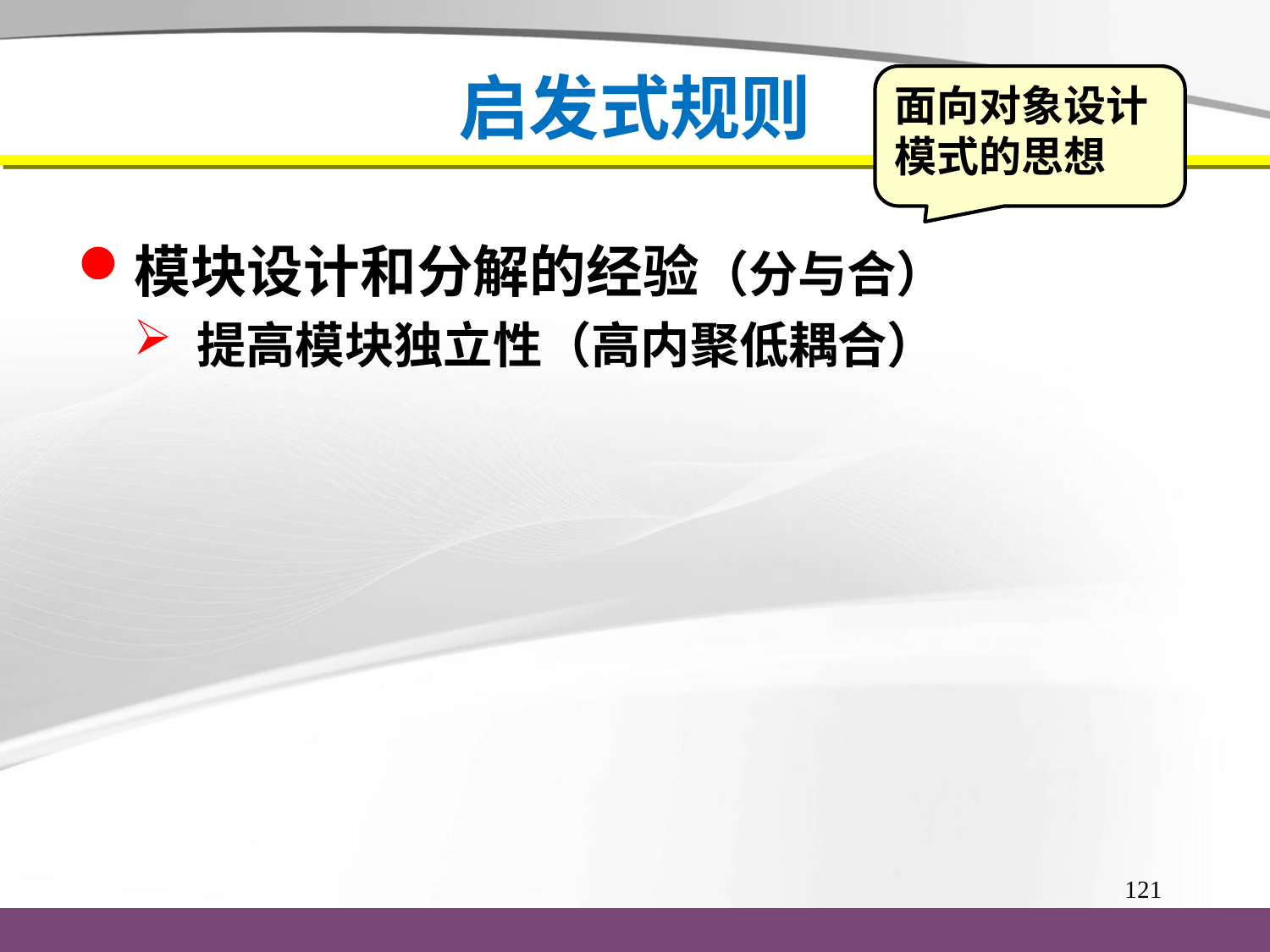

# 启发式规则
面向对象设计模式的思想
模块设计和分解的经验（分与合）
提高模块独立性（高内聚低耦合）
121